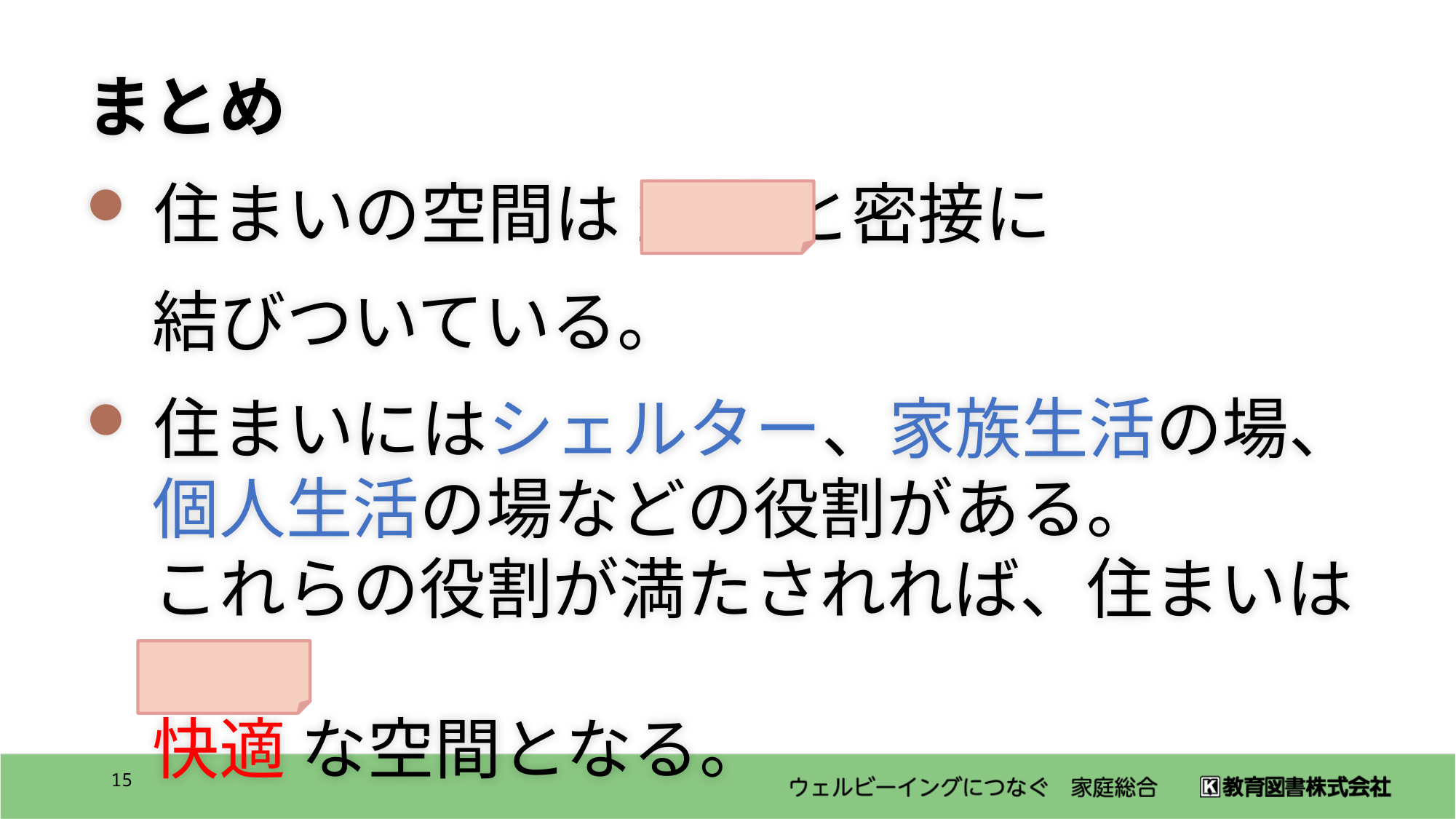

まとめ
住まいの空間は 生活 と密接に
　結びついている。
住まいにはシェルター、家族生活の場、
　個人生活の場などの役割がある。
　これらの役割が満たされれば、住まいは
　快適 な空間となる。

15